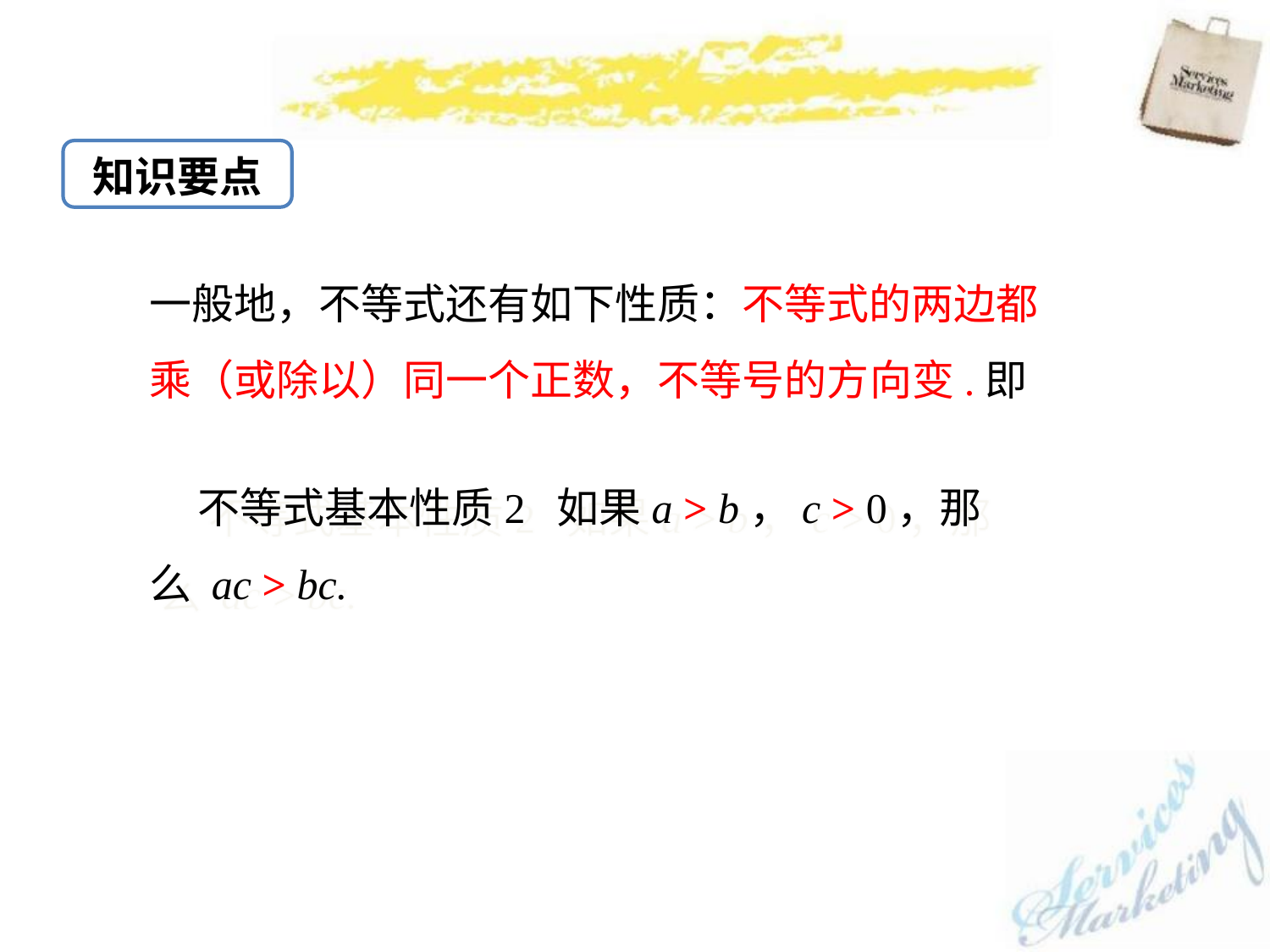

知识要点
一般地，不等式还有如下性质：不等式的两边都乘（或除以）同一个正数，不等号的方向变.即
    不等式基本性质2  如果a > b，c > 0，那么 ac > bc.